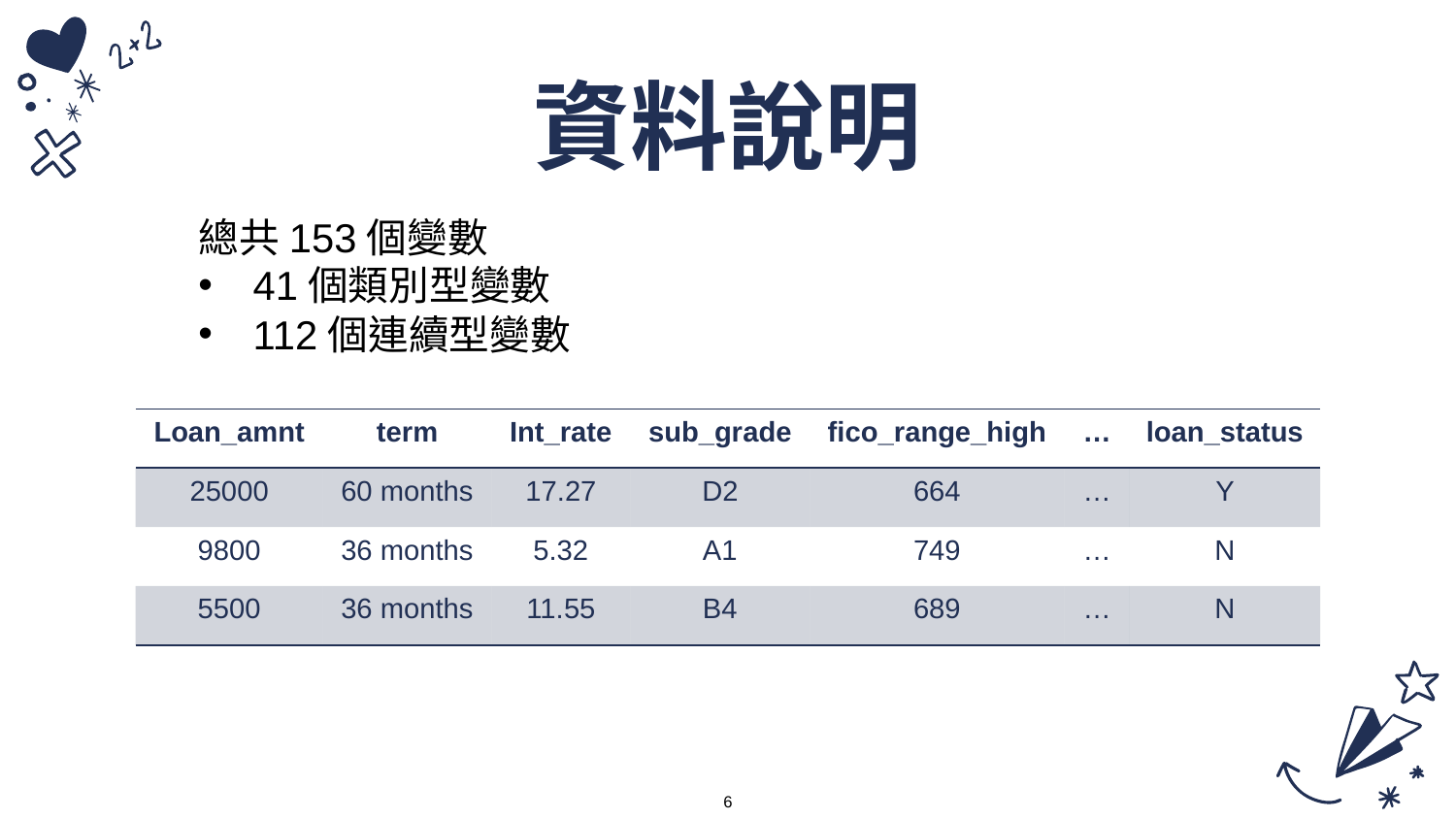

# 資料說明
總共153個變數
41個類別型變數
112個連續型變數
| Loan\_amnt | term | Int\_rate | sub\_grade | fico\_range\_high | … | loan\_status |
| --- | --- | --- | --- | --- | --- | --- |
| 25000 | 60 months | 17.27 | D2 | 664 | … | Y |
| 9800 | 36 months | 5.32 | A1 | 749 | … | N |
| 5500 | 36 months | 11.55 | B4 | 689 | … | N |
6